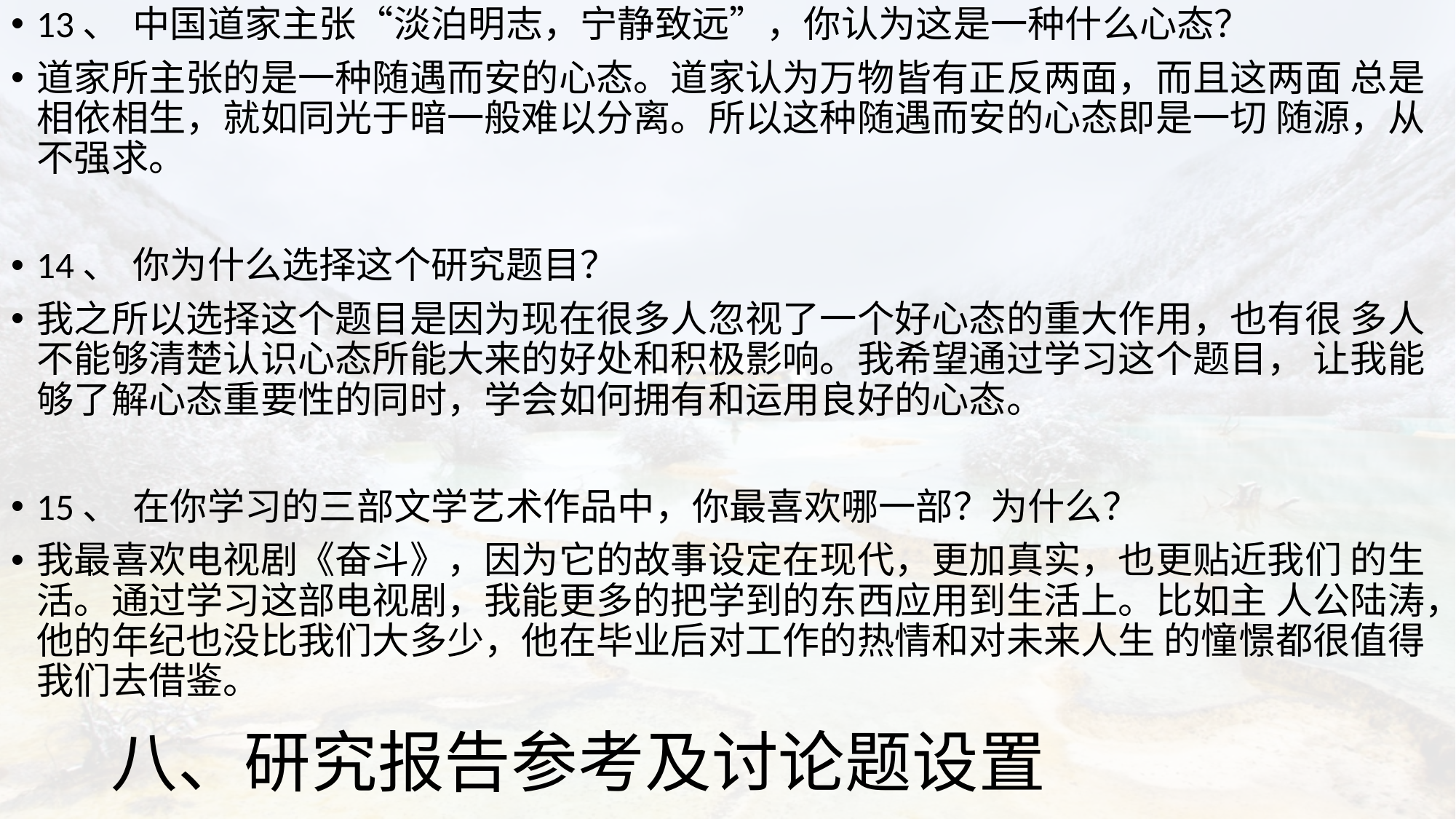

13、	中国道家主张“淡泊明志，宁静致远”，你认为这是一种什么心态？
道家所主张的是一种随遇而安的心态。道家认为万物皆有正反两面，而且这两面 总是相依相生，就如同光于暗一般难以分离。所以这种随遇而安的心态即是一切 随源，从不强求。

14、	你为什么选择这个研究题目？
我之所以选择这个题目是因为现在很多人忽视了一个好心态的重大作用，也有很 多人不能够清楚认识心态所能大来的好处和积极影响。我希望通过学习这个题目， 让我能够了解心态重要性的同时，学会如何拥有和运用良好的心态。

15、	在你学习的三部文学艺术作品中，你最喜欢哪一部？为什么？
我最喜欢电视剧《奋斗》，因为它的故事设定在现代，更加真实，也更贴近我们 的生活。通过学习这部电视剧，我能更多的把学到的东西应用到生活上。比如主 人公陆涛，他的年纪也没比我们大多少，他在毕业后对工作的热情和对未来人生 的憧憬都很值得我们去借鉴。
# 八、研究报告参考及讨论题设置